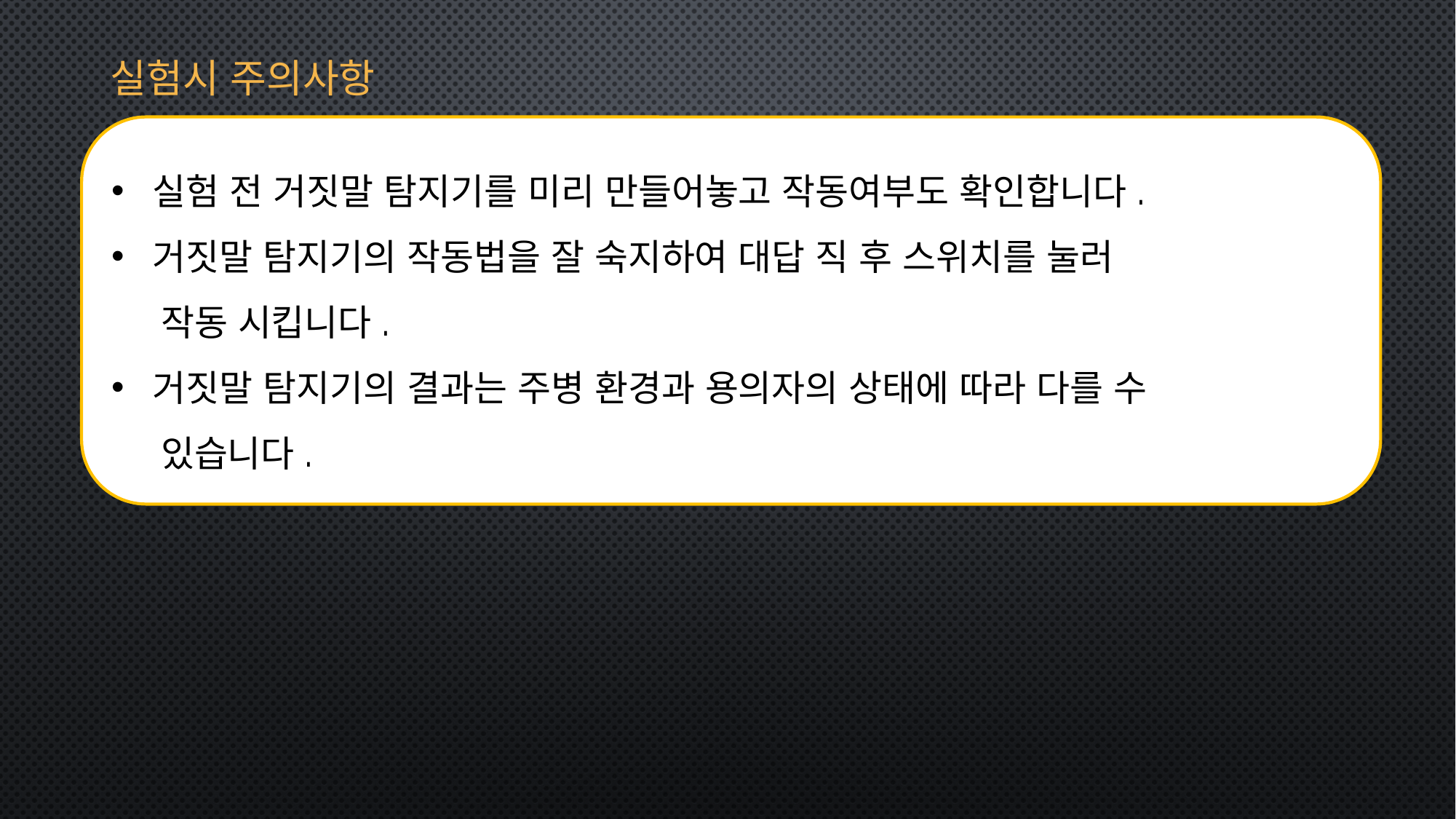

실험시 주의사항
실험 전 거짓말 탐지기를 미리 만들어놓고 작동여부도 확인합니다.
거짓말 탐지기의 작동법을 잘 숙지하여 대답 직 후 스위치를 눌러
    작동 시킵니다.
거짓말 탐지기의 결과는 주병 환경과 용의자의 상태에 따라 다를 수
    있습니다.